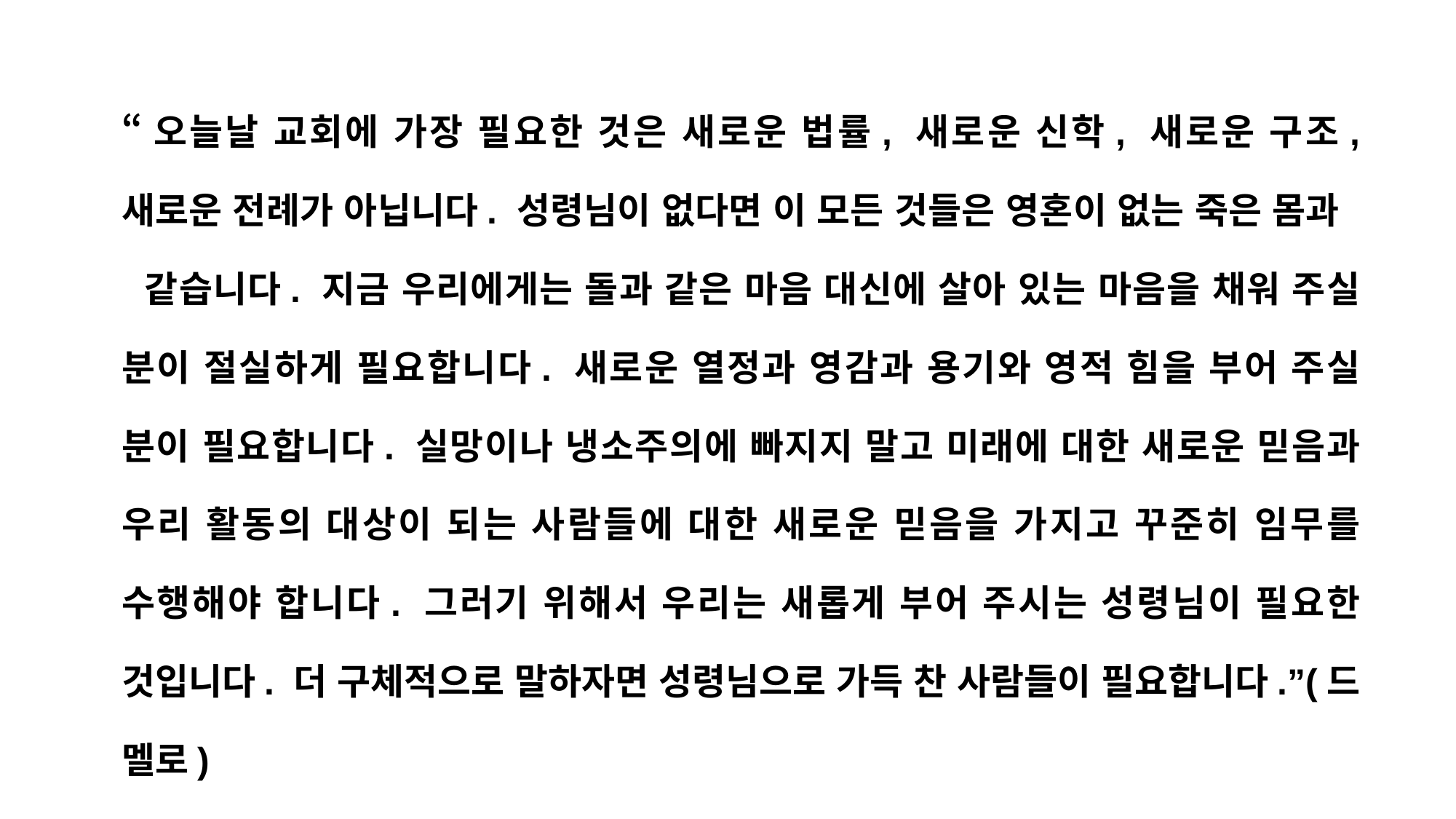

“오늘날 교회에 가장 필요한 것은 새로운 법률, 새로운 신학, 새로운 구조, 새로운 전례가 아닙니다. 성령님이 없다면 이 모든 것들은 영혼이 없는 죽은 몸과     같습니다. 지금 우리에게는 돌과 같은 마음 대신에 살아 있는 마음을 채워 주실 분이 절실하게 필요합니다. 새로운 열정과 영감과 용기와 영적 힘을 부어 주실 분이 필요합니다. 실망이나 냉소주의에 빠지지 말고 미래에 대한 새로운 믿음과 우리 활동의 대상이 되는 사람들에 대한 새로운 믿음을 가지고 꾸준히 임무를 수행해야 합니다. 그러기 위해서 우리는 새롭게 부어 주시는 성령님이 필요한 것입니다. 더 구체적으로 말하자면 성령님으로 가득 찬 사람들이 필요합니다.”(드 멜로)